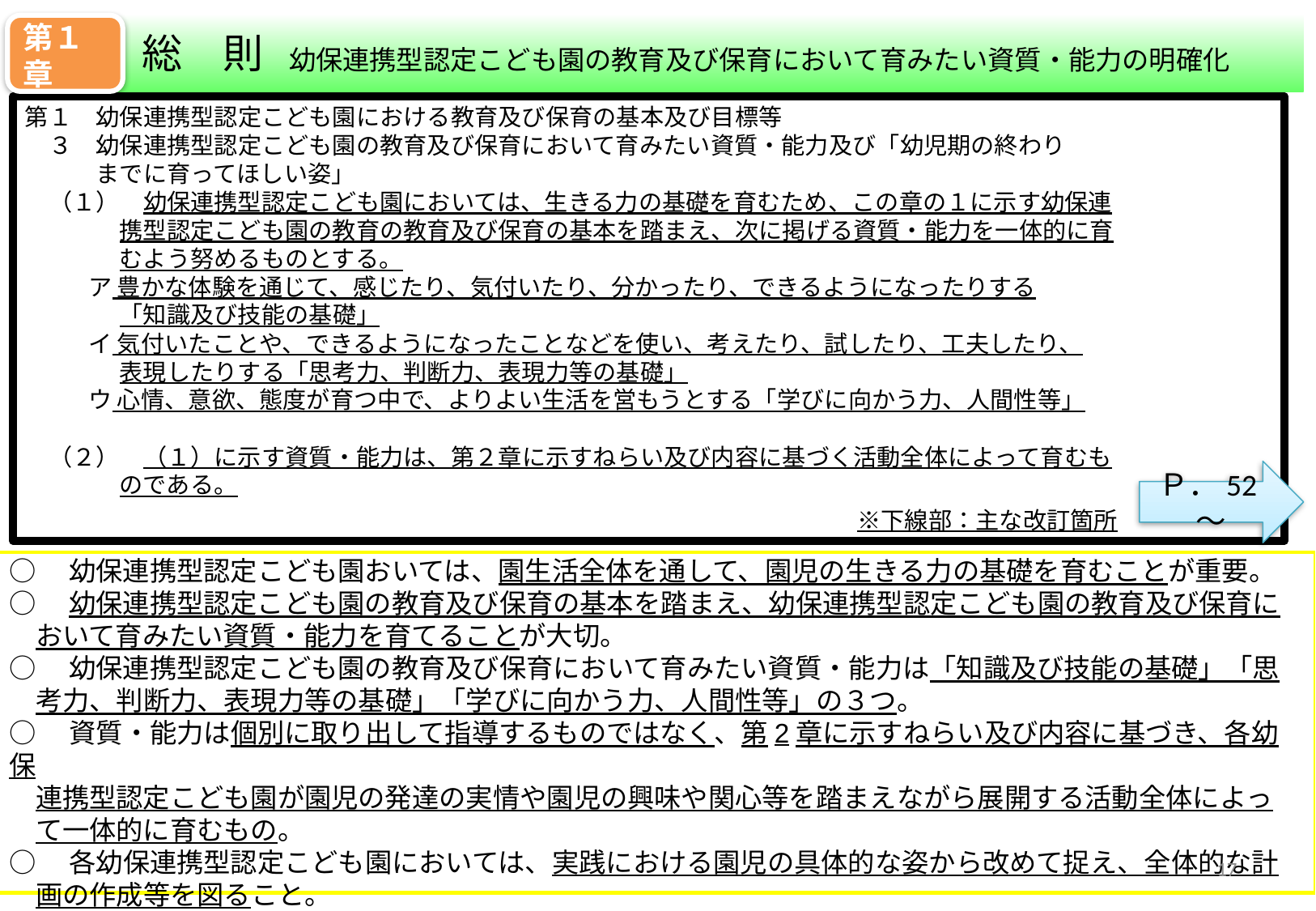

第１章
　　　　　幼保連携型認定こども園の教育及び保育において育みたい資質・能力の明確化
総　則
第１　幼保連携型認定こども園における教育及び保育の基本及び目標等
　３　幼保連携型認定こども園の教育及び保育において育みたい資質・能力及び「幼児期の終わり
　　　までに育ってほしい姿」
　（１）　幼保連携型認定こども園においては、生きる力の基礎を育むため、この章の１に示す幼保連
　　　　携型認定こども園の教育の教育及び保育の基本を踏まえ、次に掲げる資質・能力を一体的に育
　　　　むよう努めるものとする。
 　　 ア 豊かな体験を通じて、感じたり、気付いたり、分かったり、できるようになったりする
　　　　「知識及び技能の基礎」
  　　イ 気付いたことや、できるようになったことなどを使い、考えたり、試したり、工夫したり、
　　　　表現したりする「思考力、判断力、表現力等の基礎」
  　　ウ 心情、意欲、態度が育つ中で、よりよい生活を営もうとする「学びに向かう力、人間性等」

　（２）　（１）に示す資質・能力は、第２章に示すねらい及び内容に基づく活動全体によって育むも
　　　　のである。
　　　　　　　　　　　　　　　　　　　　　　　　　　　　　　　　※下線部：主な改訂箇所
Ｐ．52～
○　幼保連携型認定こども園おいては、園生活全体を通して、園児の生きる力の基礎を育むことが重要。
○　幼保連携型認定こども園の教育及び保育の基本を踏まえ、幼保連携型認定こども園の教育及び保育に
　おいて育みたい資質・能力を育てることが大切。
○　幼保連携型認定こども園の教育及び保育において育みたい資質・能力は「知識及び技能の基礎」「思
　考力、判断力、表現力等の基礎」「学びに向かう力、人間性等」の３つ。
○　資質・能力は個別に取り出して指導するものではなく、第2章に示すねらい及び内容に基づき、各幼保
　連携型認定こども園が園児の発達の実情や園児の興味や関心等を踏まえながら展開する活動全体によっ
　て一体的に育むもの。
○　各幼保連携型認定こども園においては、実践における園児の具体的な姿から改めて捉え、全体的な計
　画の作成等を図ること。
17